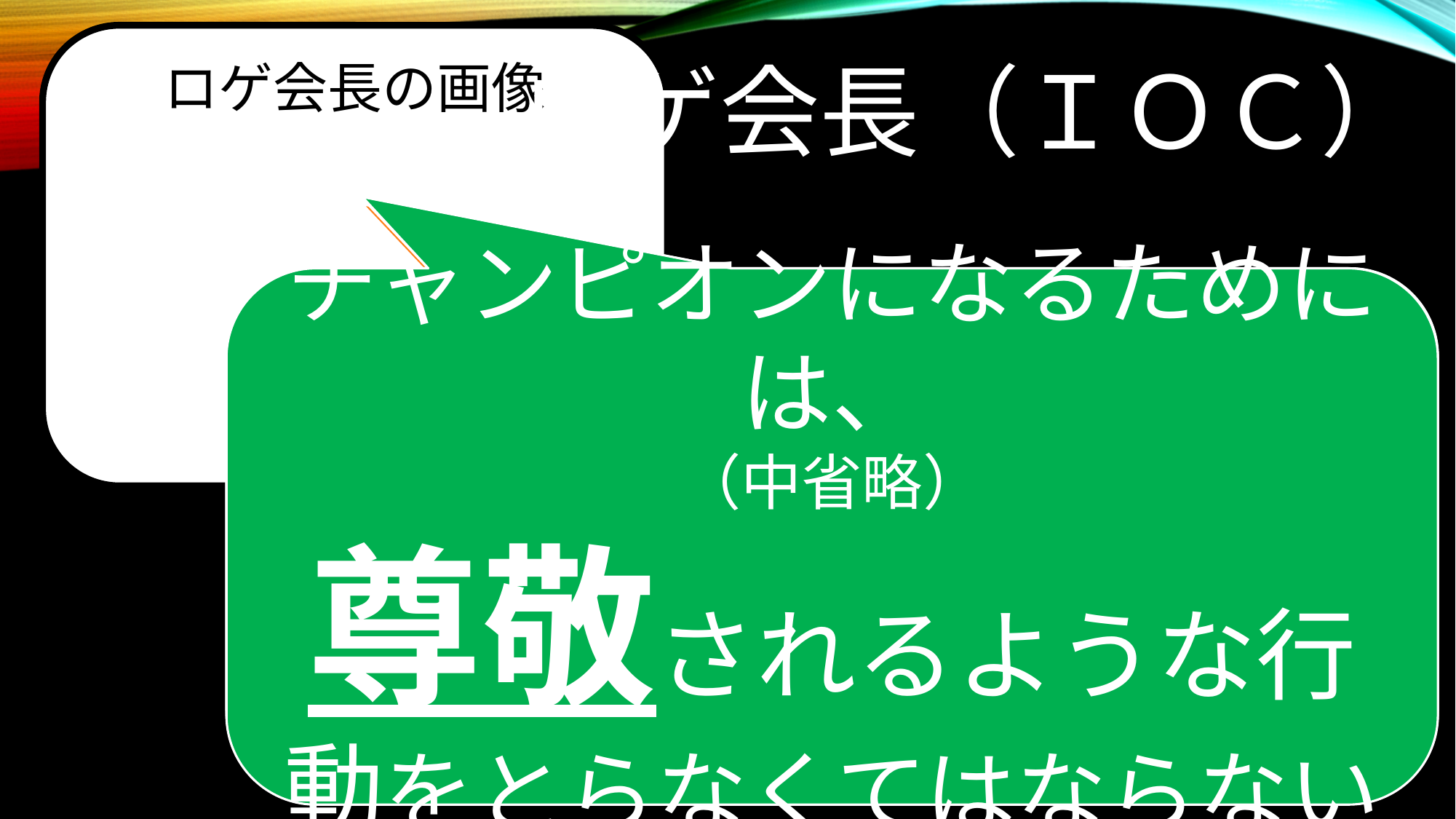

ロゲ会長の画像
# ロゲ会長（ＩＯＣ）
チャンピオンになるためには、
（中省略）
尊敬されるような行動をとらなくてはならない
勝って1位になることは、単にゴールテープを1番先に切るということだ。
勝つこととチャンピオンになることの違いを学ぶことになるだろう。